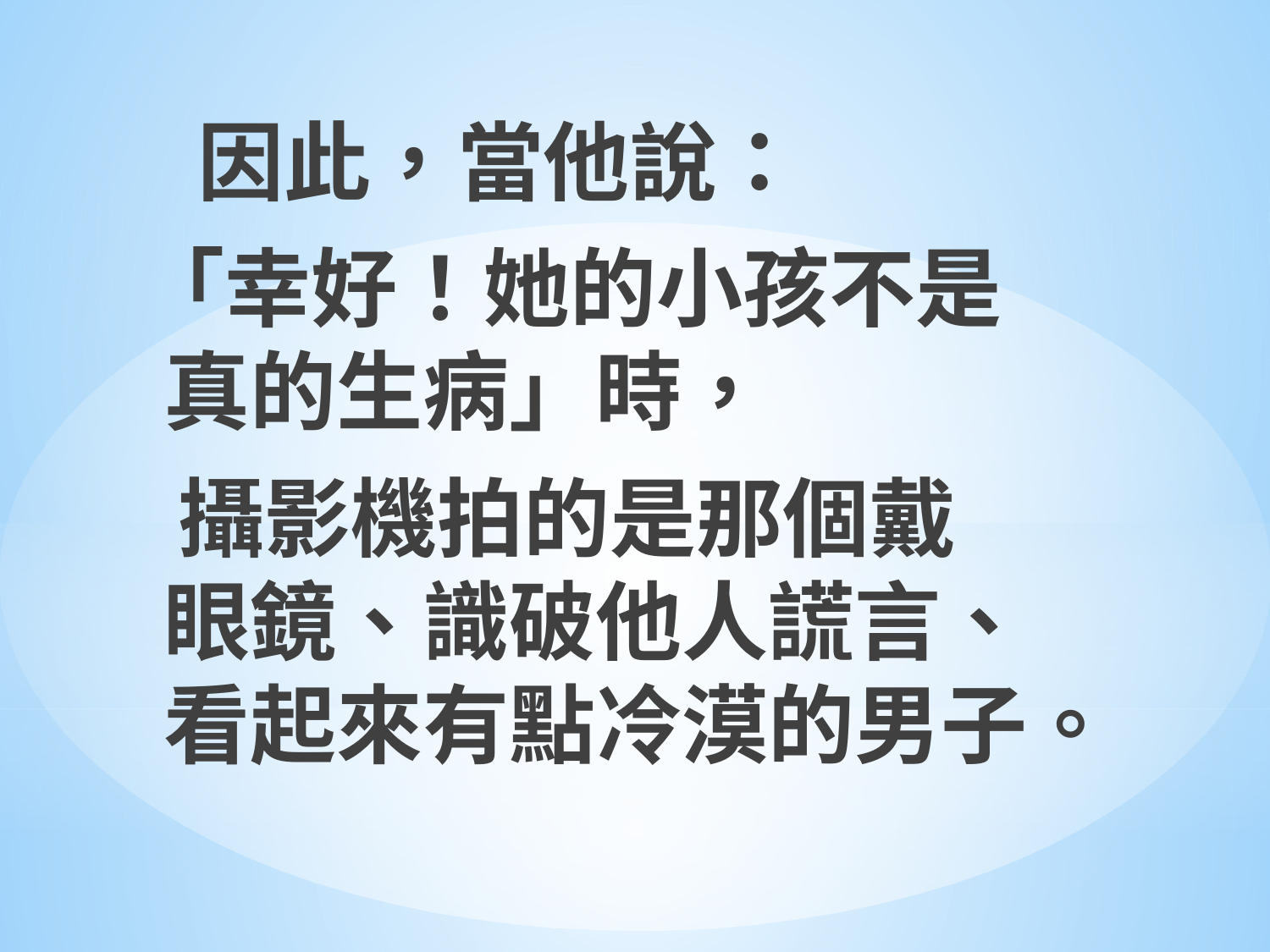

因此，當他說：
「幸好！她的小孩不是真的生病」時，
 攝影機拍的是那個戴眼鏡、識破他人謊言、看起來有點冷漠的男子。

#